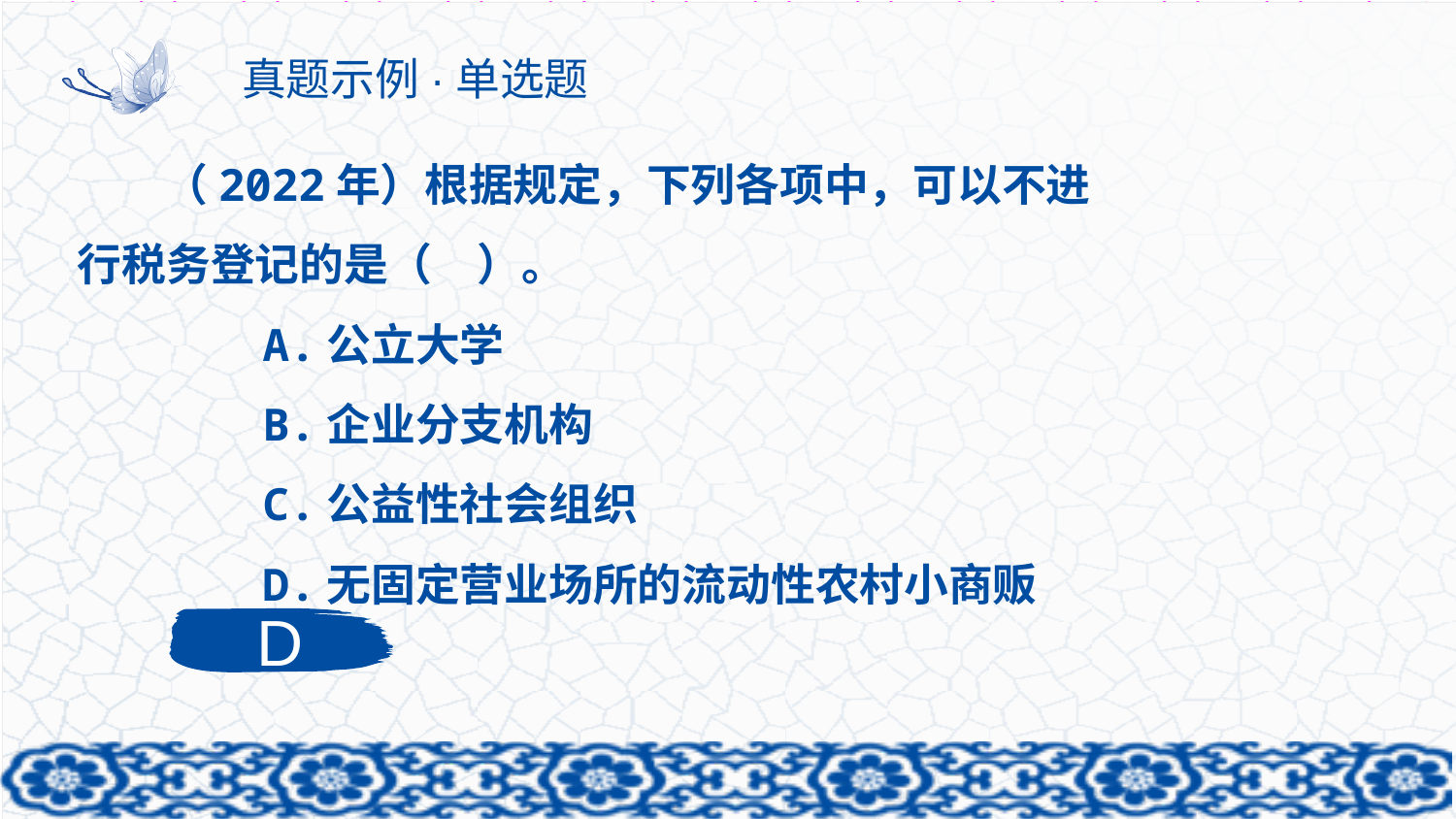

# 真题示例·单选题
（2022年）根据规定，下列各项中，可以不进行税务登记的是（　）。
　　A.公立大学
　　B.企业分支机构
　　C.公益性社会组织
　　D.无固定营业场所的流动性农村小商贩

D